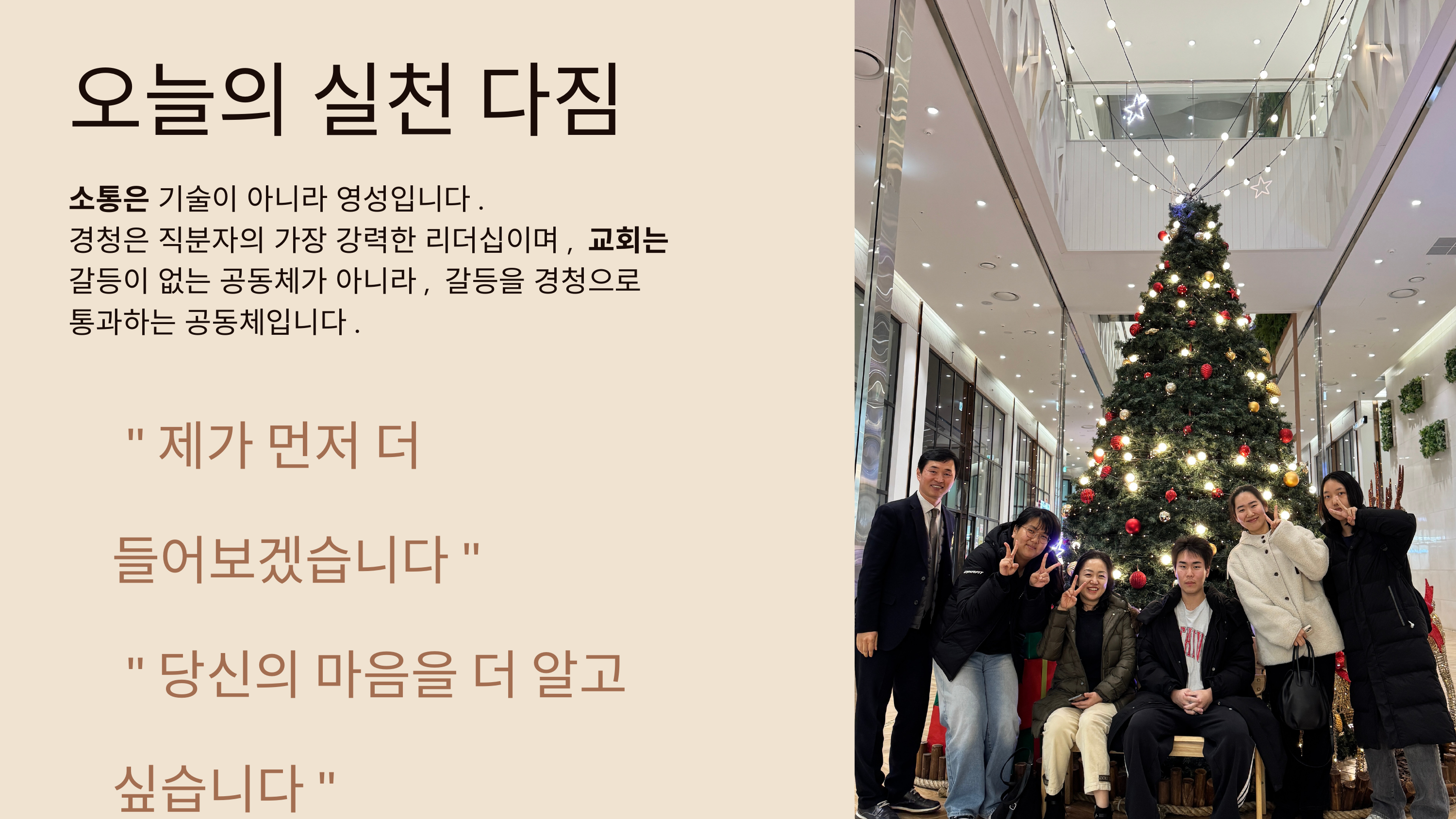

오늘의 실천 다짐
소통은 기술이 아니라 영성입니다.
경청은 직분자의 가장 강력한 리더십이며, 교회는 갈등이 없는 공동체가 아니라, 갈등을 경청으로 통과하는 공동체입니다.
 "제가 먼저 더 들어보겠습니다"
 "당신의 마음을 더 알고 싶습니다"
 "우리의 관계가 더 중요합니다"